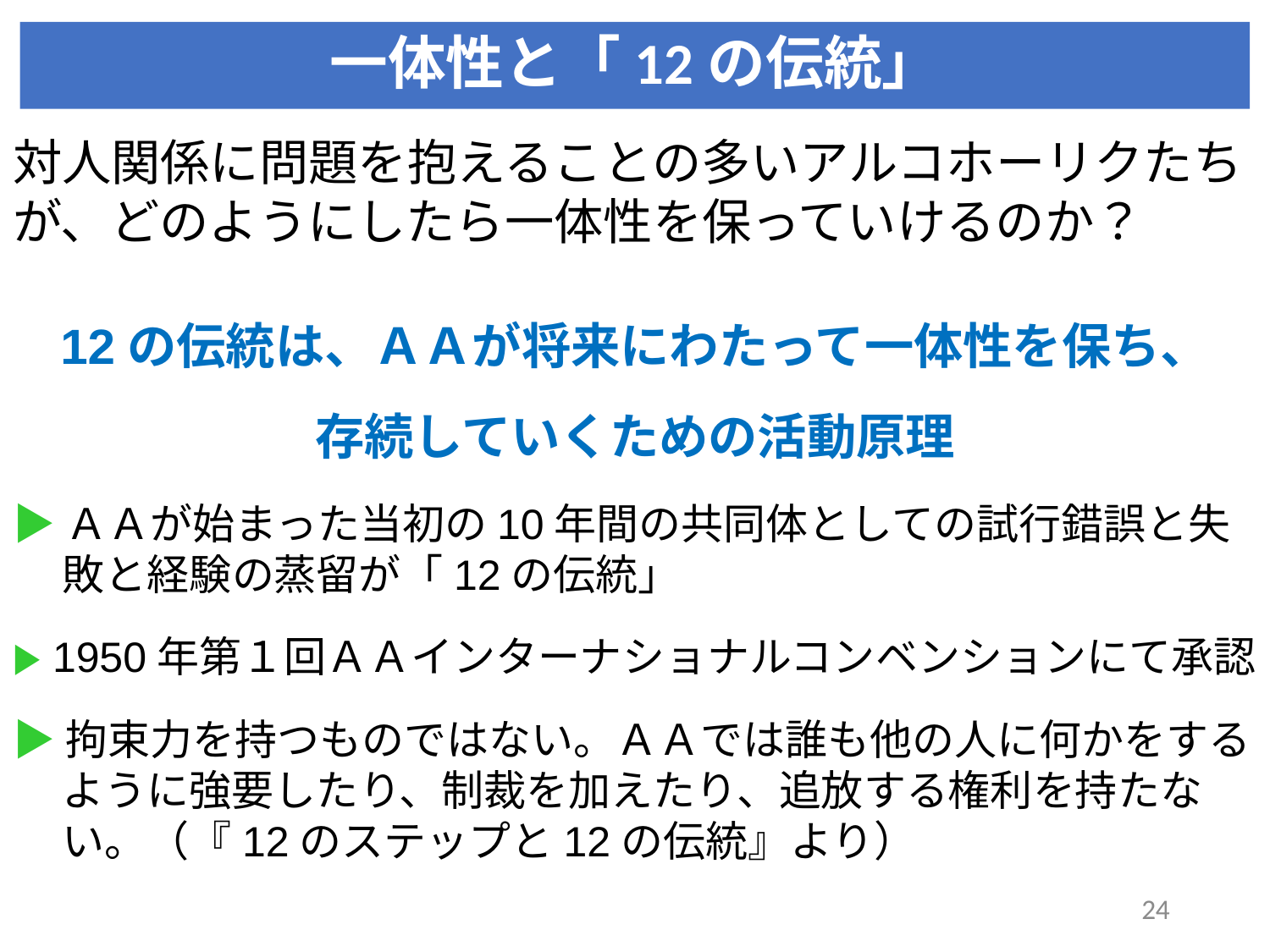

# 一体性と「12の伝統」
対人関係に問題を抱えることの多いアルコホーリクたちが、どのようにしたら一体性を保っていけるのか？

12の伝統は、ＡＡが将来にわたって一体性を保ち、
存続していくための活動原理
▶ＡＡが始まった当初の10年間の共同体としての試行錯誤と失敗と経験の蒸留が「12の伝統」
▶ 1950年第１回ＡＡインターナショナルコンベンションにて承認
▶拘束力を持つものではない。ＡＡでは誰も他の人に何かをするように強要したり、制裁を加えたり、追放する権利を持たない。（『12のステップと12の伝統』より）
24